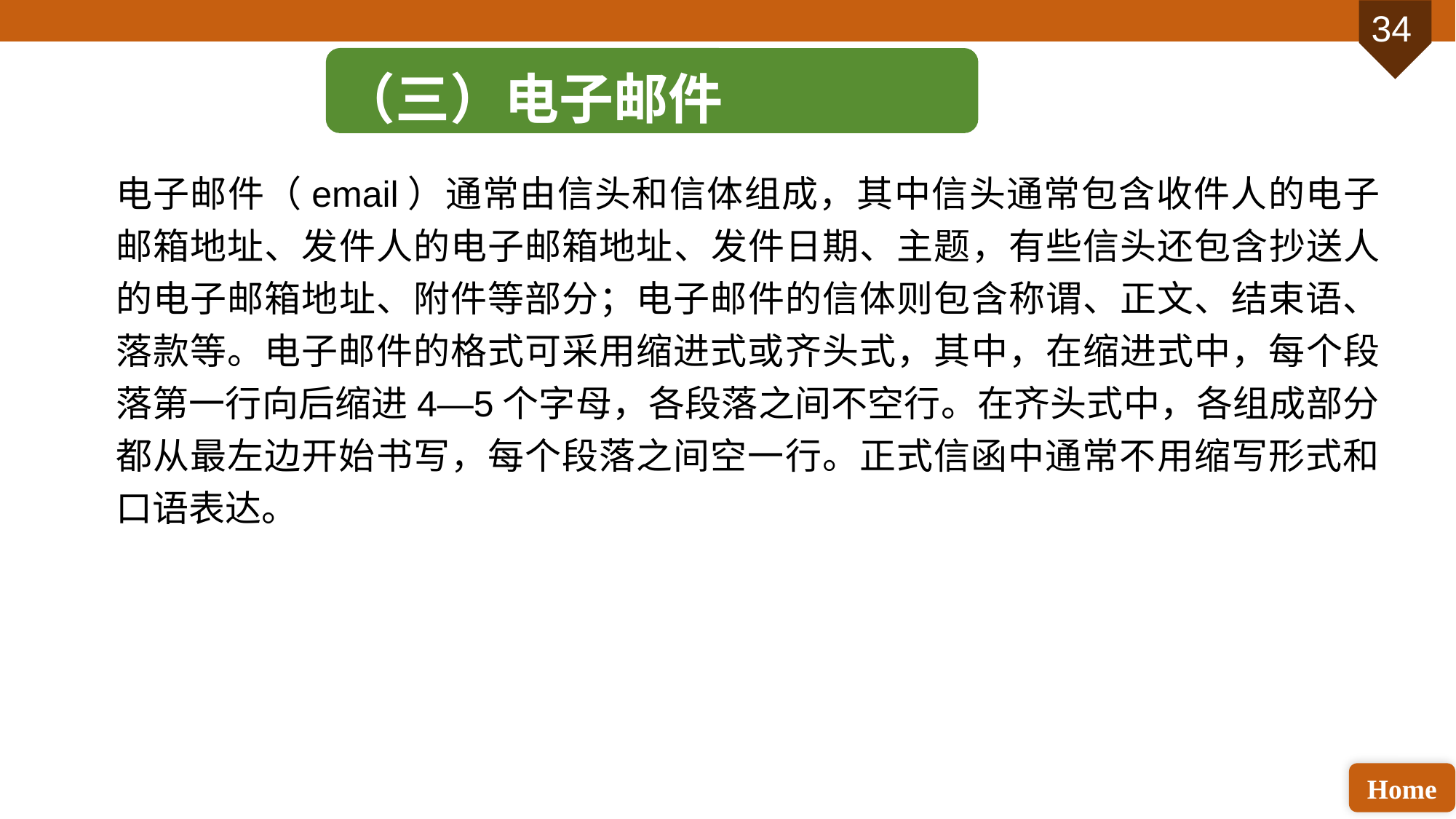

（三）电子邮件
电子邮件（email）通常由信头和信体组成，其中信头通常包含收件人的电子邮箱地址、发件人的电子邮箱地址、发件日期、主题，有些信头还包含抄送人的电子邮箱地址、附件等部分；电子邮件的信体则包含称谓、正文、结束语、落款等。电子邮件的格式可采用缩进式或齐头式，其中，在缩进式中，每个段落第一行向后缩进4—5个字母，各段落之间不空行。在齐头式中，各组成部分都从最左边开始书写，每个段落之间空一行。正式信函中通常不用缩写形式和口语表达。